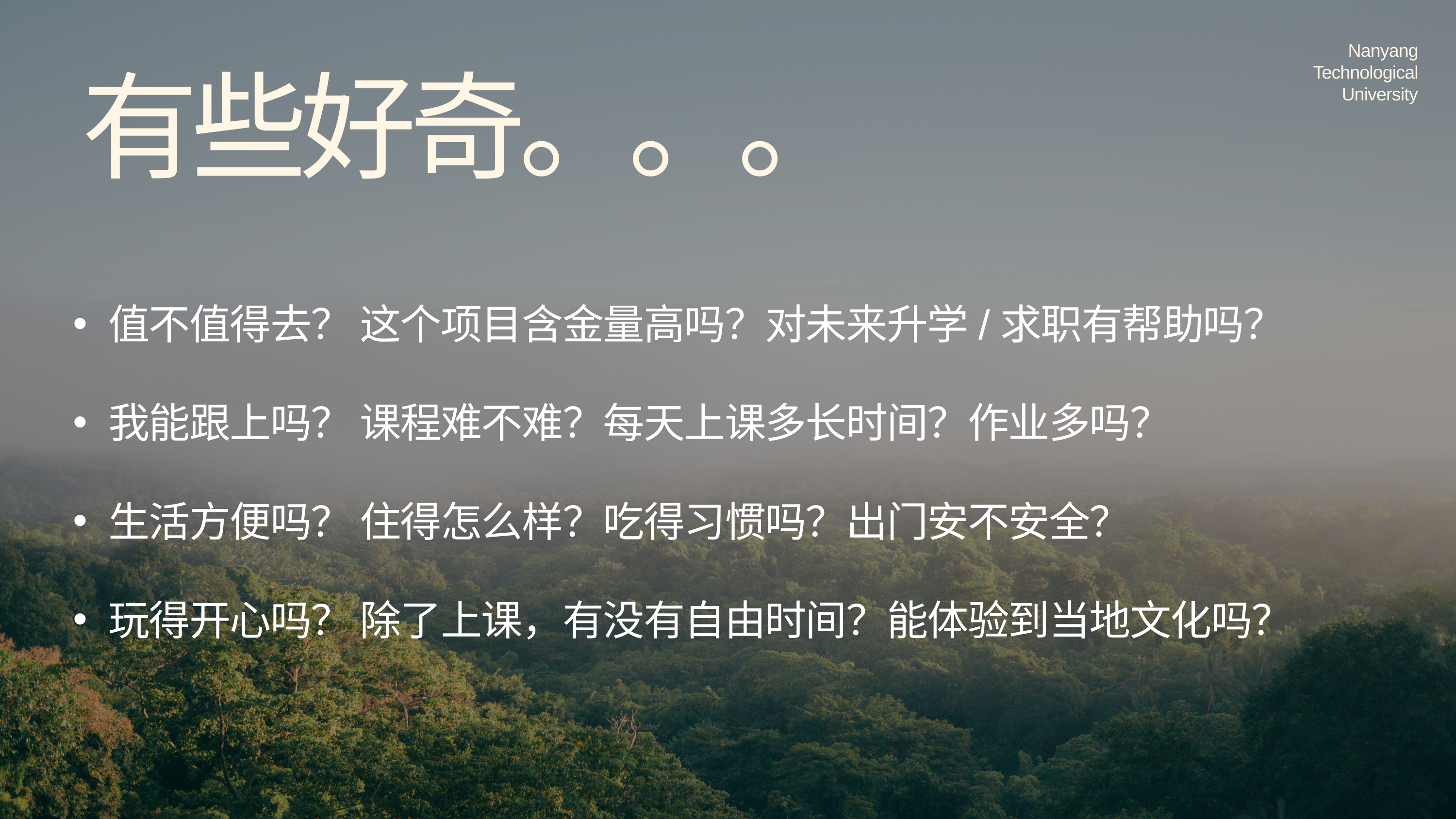

Nanyang Technological University
有些好奇。。。
值不值得去？ 这个项目含金量高吗？对未来升学/求职有帮助吗？
我能跟上吗？ 课程难不难？每天上课多长时间？作业多吗？
生活方便吗？ 住得怎么样？吃得习惯吗？出门安不安全？
玩得开心吗？ 除了上课，有没有自由时间？能体验到当地文化吗？